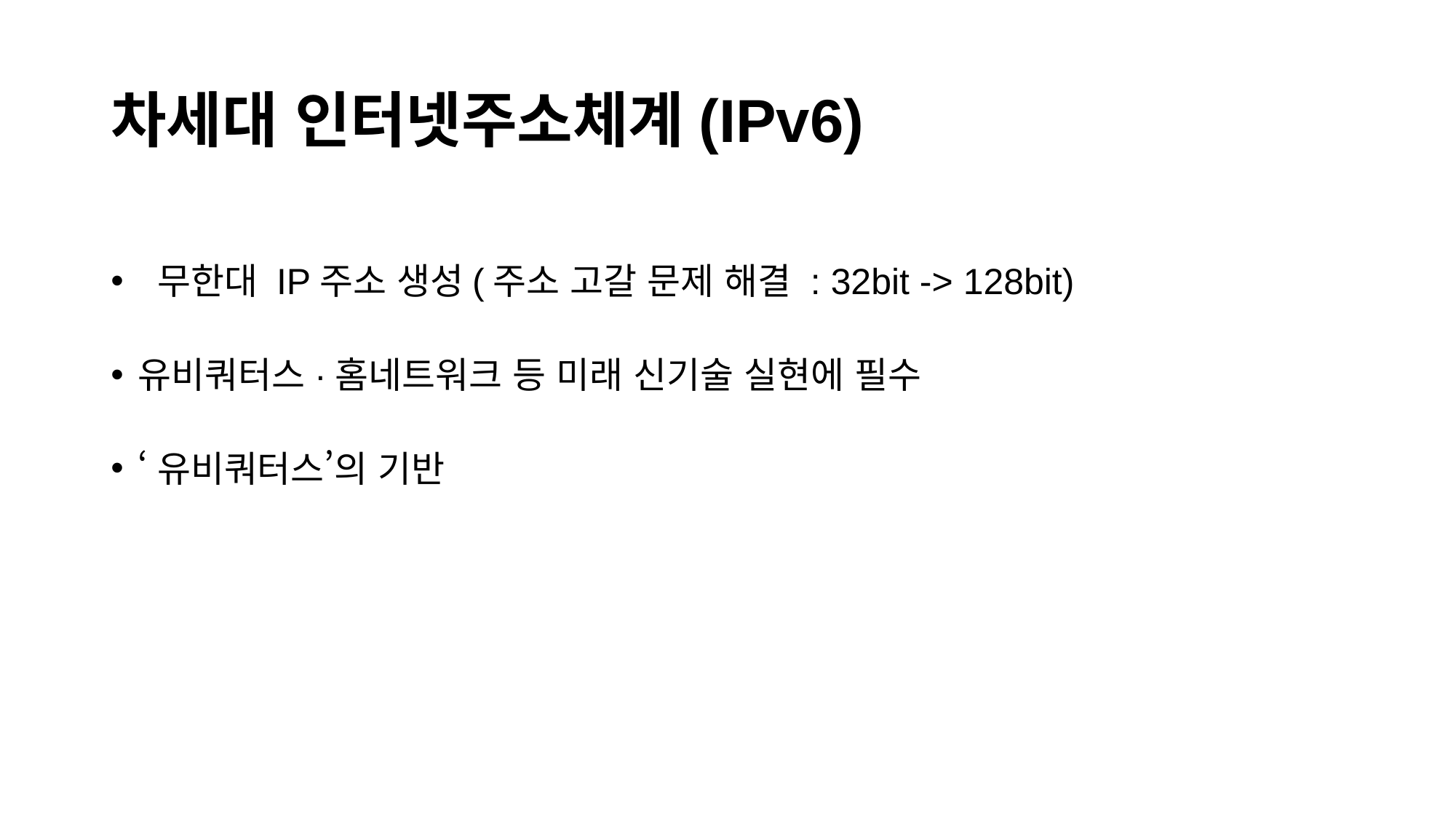

# 차세대 인터넷주소체계(IPv6)
 무한대 IP주소 생성(주소 고갈 문제 해결 : 32bit -> 128bit)
유비쿼터스·홈네트워크 등 미래 신기술 실현에 필수
‘유비쿼터스’의 기반